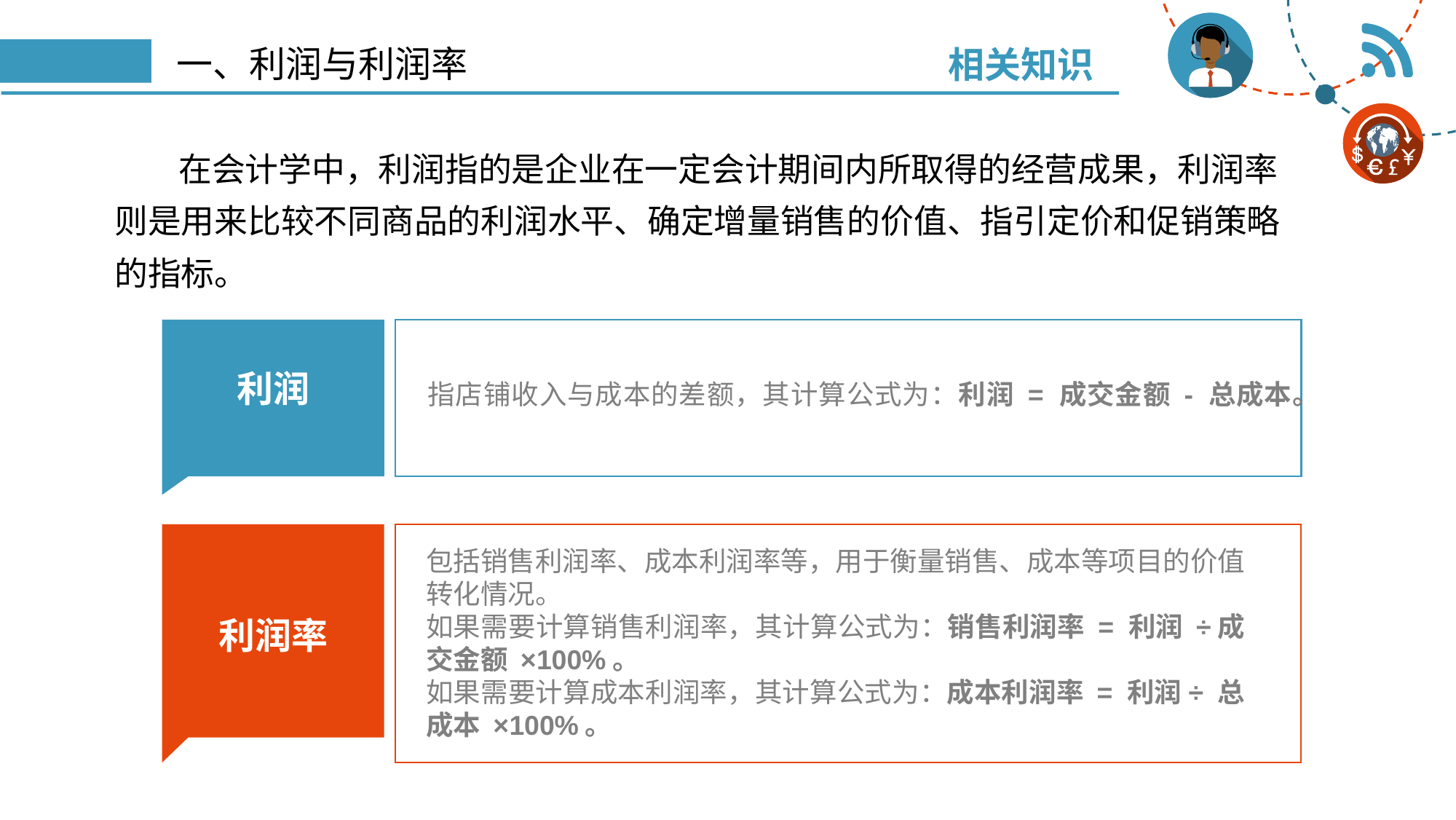

相关知识
# 一、利润与利润率
在会计学中，利润指的是企业在一定会计期间内所取得的经营成果，利润率则是用来比较不同商品的利润水平、确定增量销售的价值、指引定价和促销策略的指标。

利润

指店铺收入与成本的差额，其计算公式为：利润 = 成交金额 - 总成本。

利润率

包括销售利润率、成本利润率等，用于衡量销售、成本等项目的价值转化情况。
如果需要计算销售利润率，其计算公式为：销售利润率 = 利润 ÷成交金额 ×100%。
如果需要计算成本利润率，其计算公式为：成本利润率 = 利润÷ 总成本 ×100%。